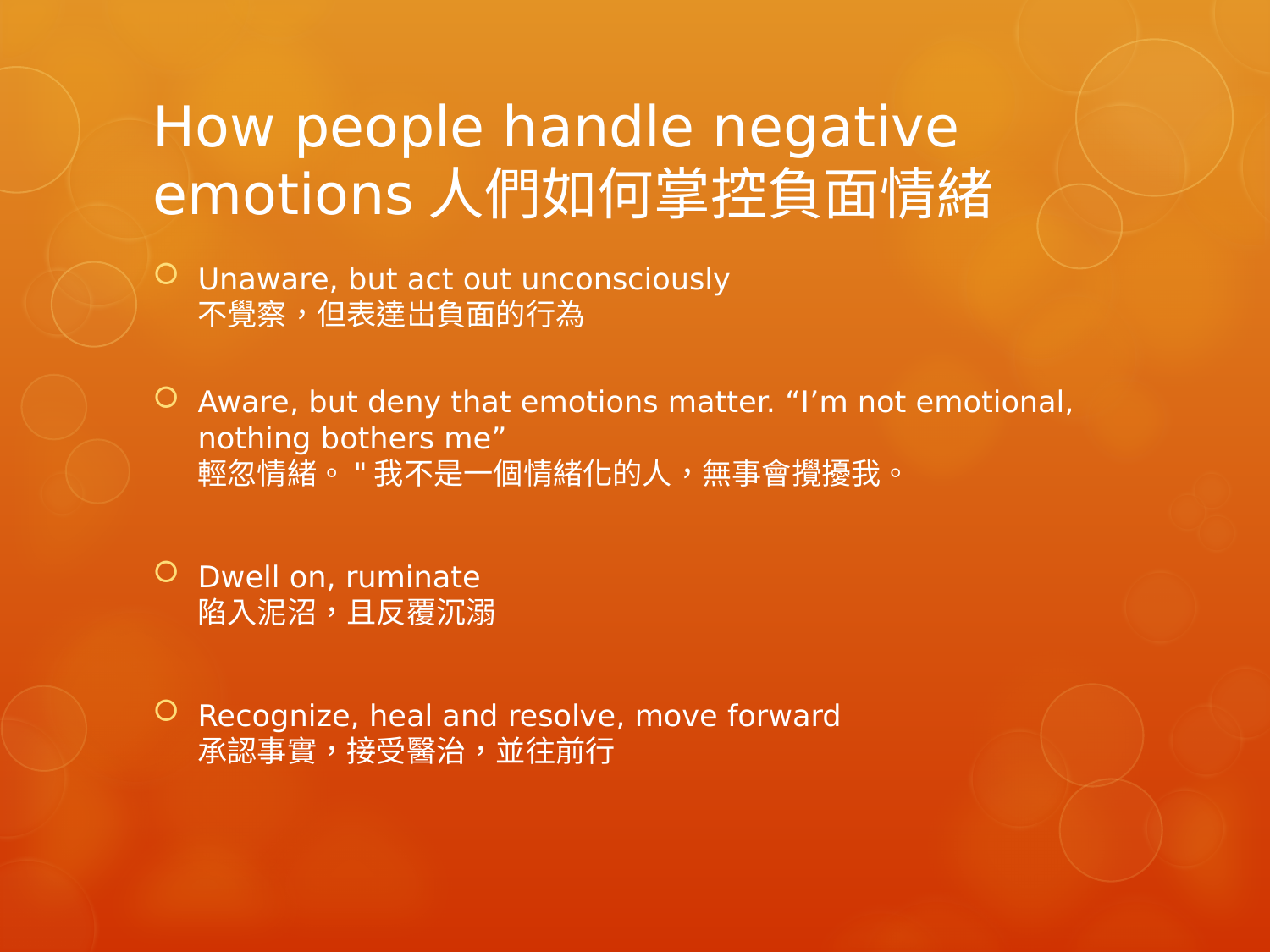

# How people handle negative emotions人們如何掌控負面情緒
Unaware, but act out unconsciously
不覺察，但表達岀負面的行為
Aware, but deny that emotions matter. “I’m not emotional, nothing bothers me”
輕忽情緒。"我不是一個情緒化的人，無事會攪擾我。

Dwell on, ruminate
陷入泥沼，且反覆沉溺

Recognize, heal and resolve, move forward
承認事實，接受醫治，並往前行